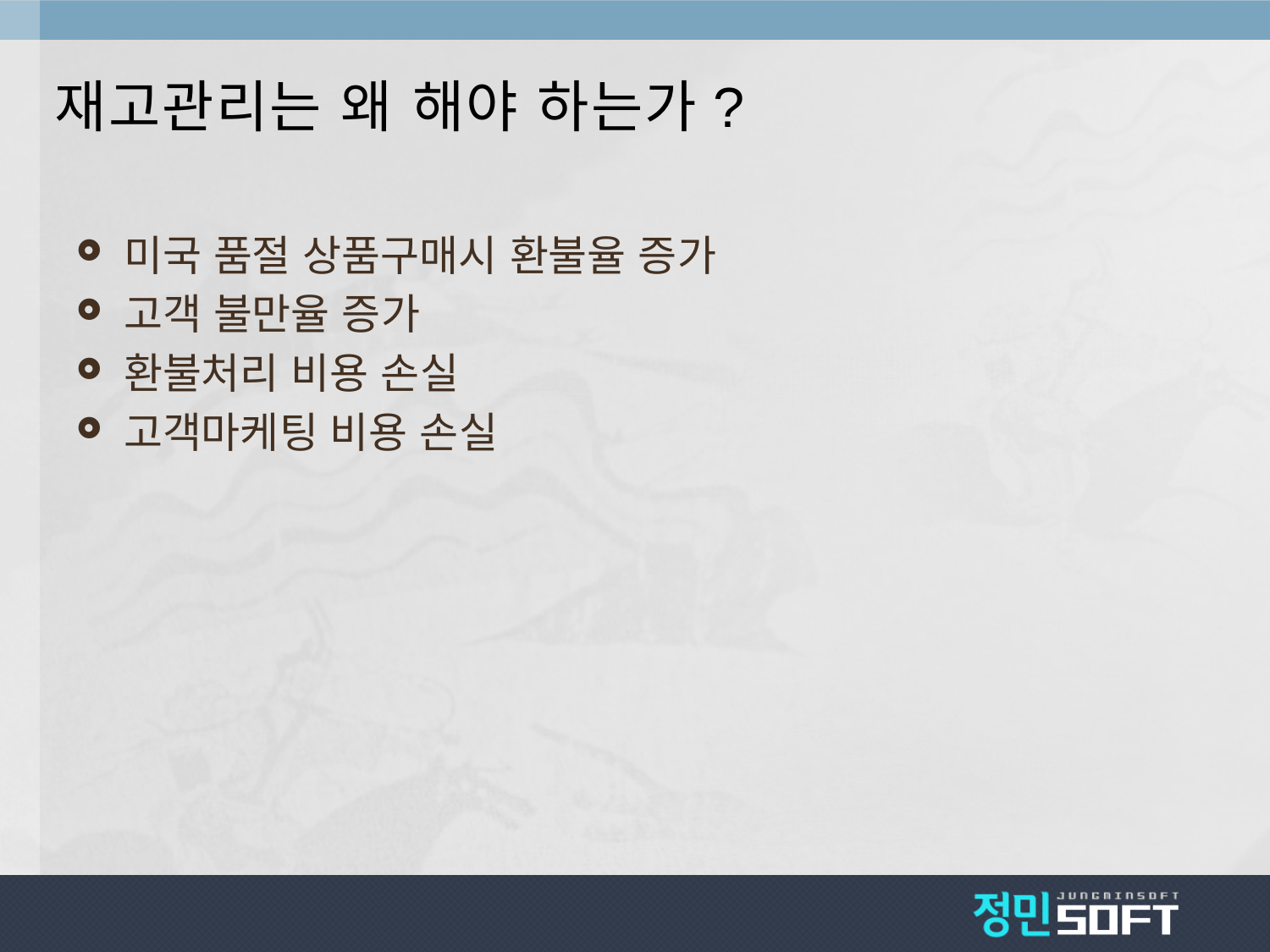

# 재고관리는 왜 해야 하는가?
미국 품절 상품구매시 환불율 증가
고객 불만율 증가
환불처리 비용 손실
고객마케팅 비용 손실